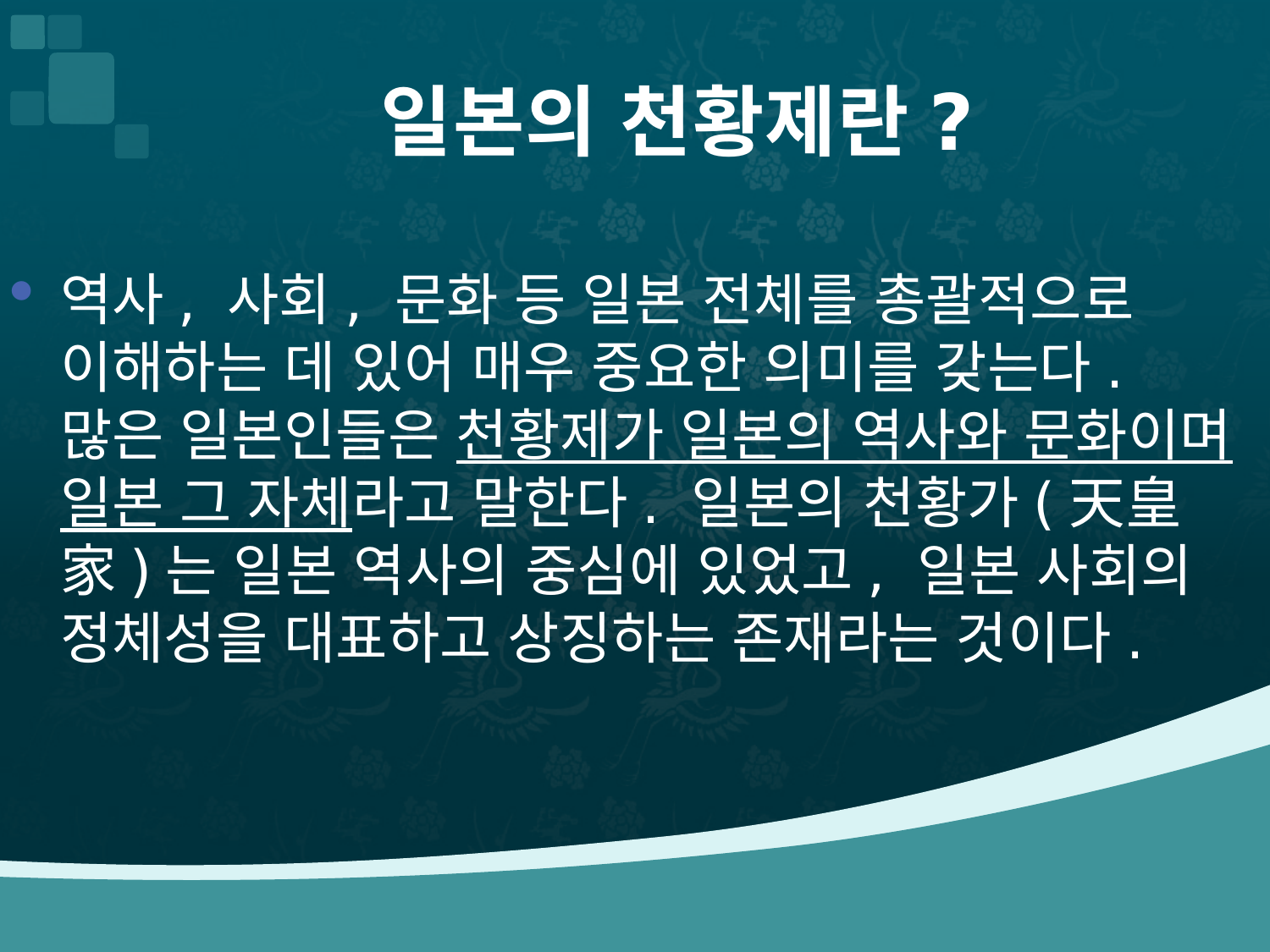

# 일본의 천황제란?

역사, 사회, 문화 등 일본 전체를 총괄적으로 이해하는 데 있어 매우 중요한 의미를 갖는다. 많은 일본인들은 천황제가 일본의 역사와 문화이며 일본 그 자체라고 말한다. 일본의 천황가(天皇家)는 일본 역사의 중심에 있었고, 일본 사회의 정체성을 대표하고 상징하는 존재라는 것이다.